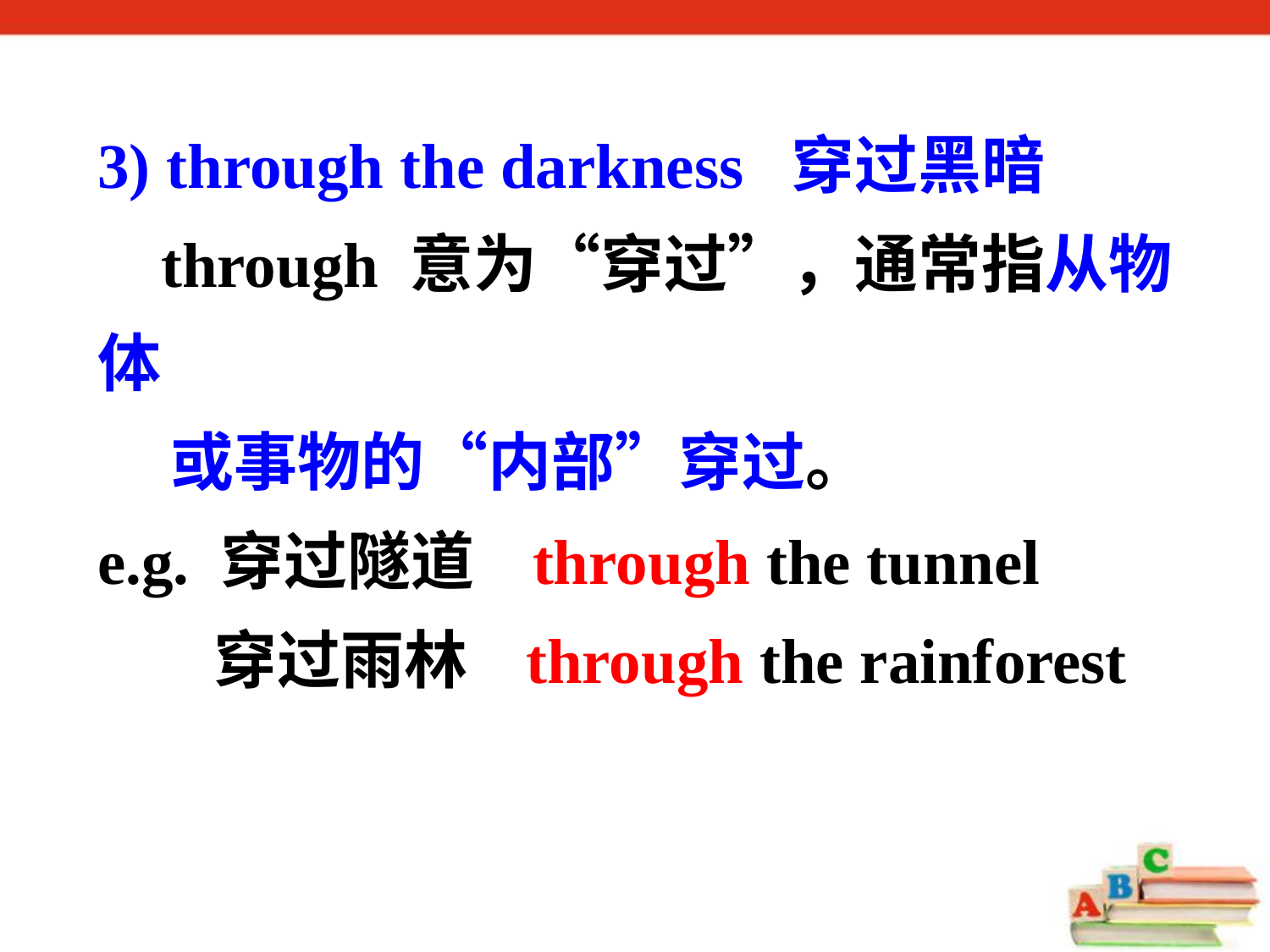

3) through the darkness  穿过黑暗
    through 意为“穿过”，通常指从物体
    或事物的“内部”穿过。
e.g. 穿过隧道   through the tunnel
       穿过雨林   through the rainforest